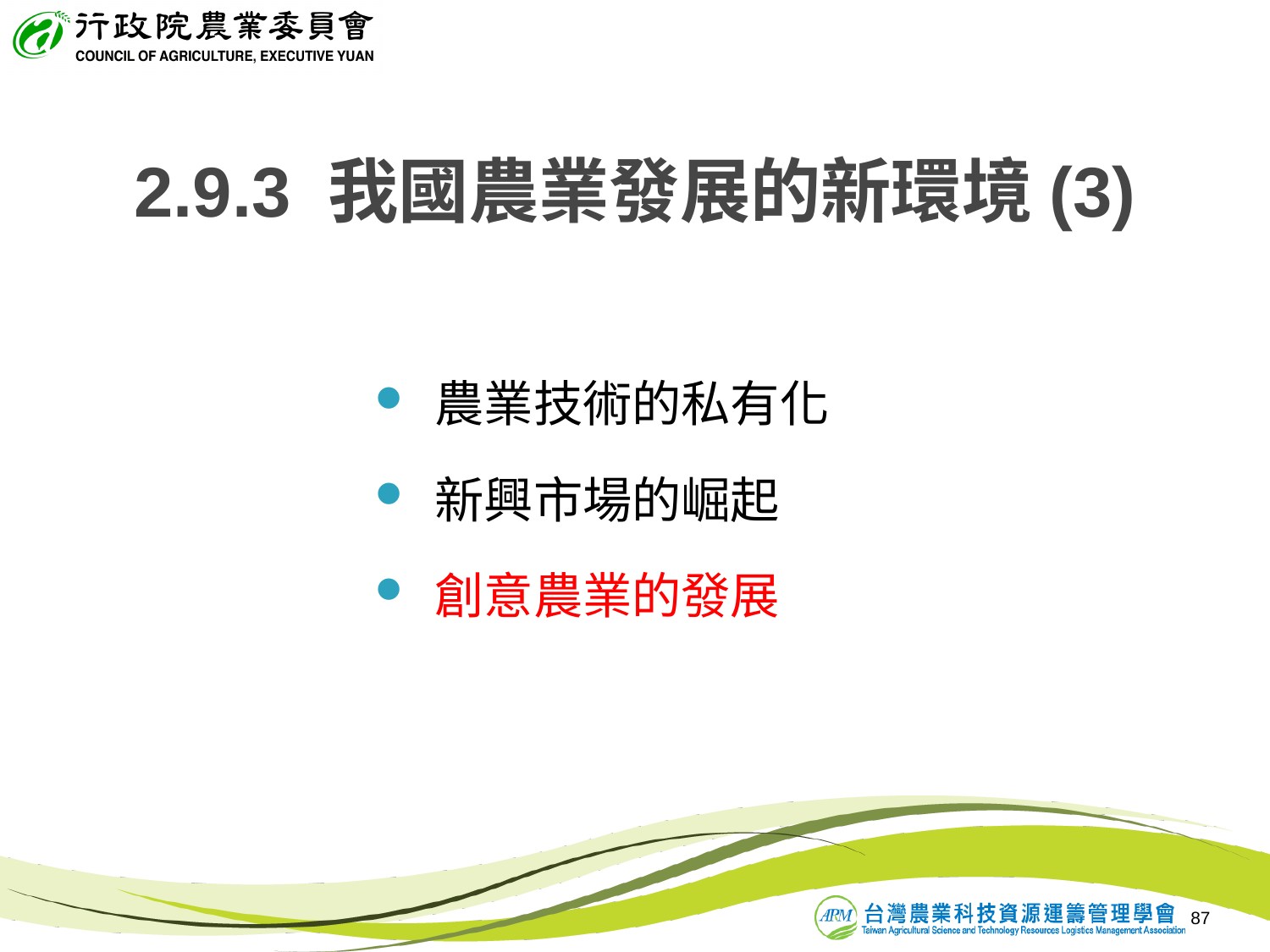

2.9.3 我國農業發展的新環境(3)
 農業技術的私有化
 新興市場的崛起
 創意農業的發展

87